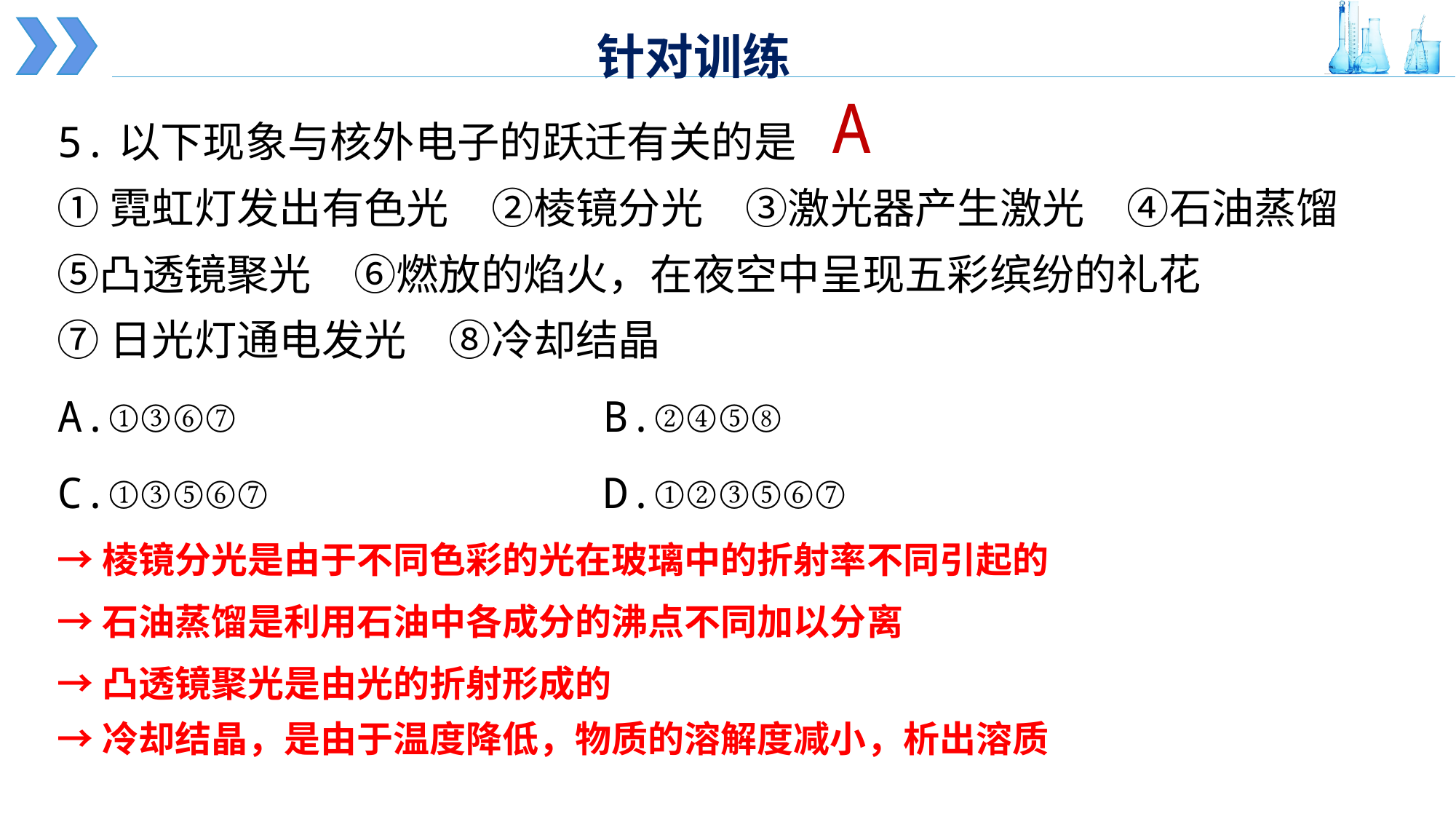

针对训练
A
5.以下现象与核外电子的跃迁有关的是
①霓虹灯发出有色光　②棱镜分光　③激光器产生激光　④石油蒸馏　⑤凸透镜聚光　⑥燃放的焰火，在夜空中呈现五彩缤纷的礼花
⑦日光灯通电发光　⑧冷却结晶
A.①③⑥⑦  			B.②④⑤⑧
C.①③⑤⑥⑦  			D.①②③⑤⑥⑦
→棱镜分光是由于不同色彩的光在玻璃中的折射率不同引起的
→石油蒸馏是利用石油中各成分的沸点不同加以分离
→凸透镜聚光是由光的折射形成的
→冷却结晶，是由于温度降低，物质的溶解度减小，析出溶质